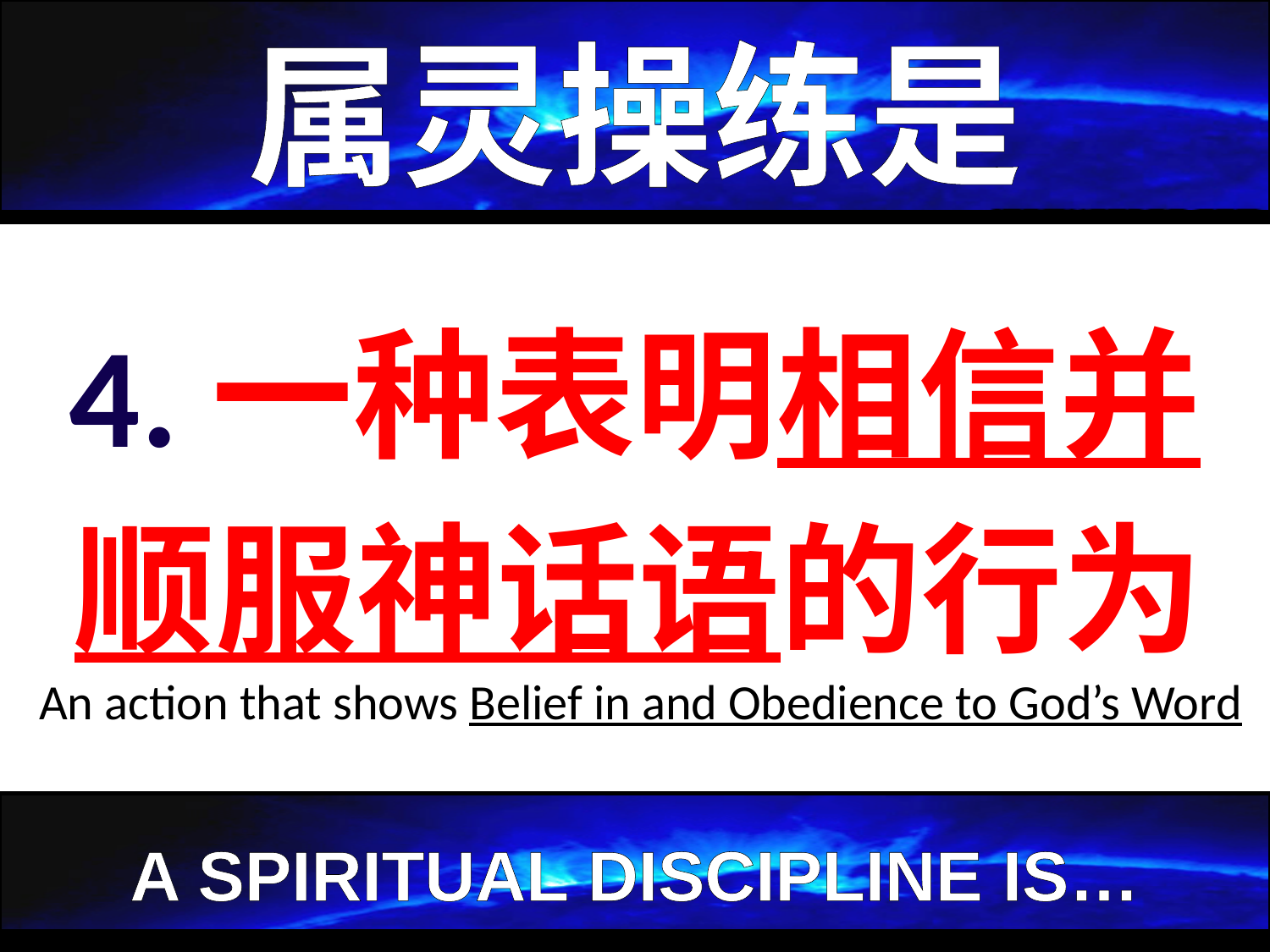

属灵操练是

4.一种表明相信并 顺服神话语的行为
 An action that shows Belief in and Obedience to God’s Word
A SPIRITUAL DISCIPLINE IS…